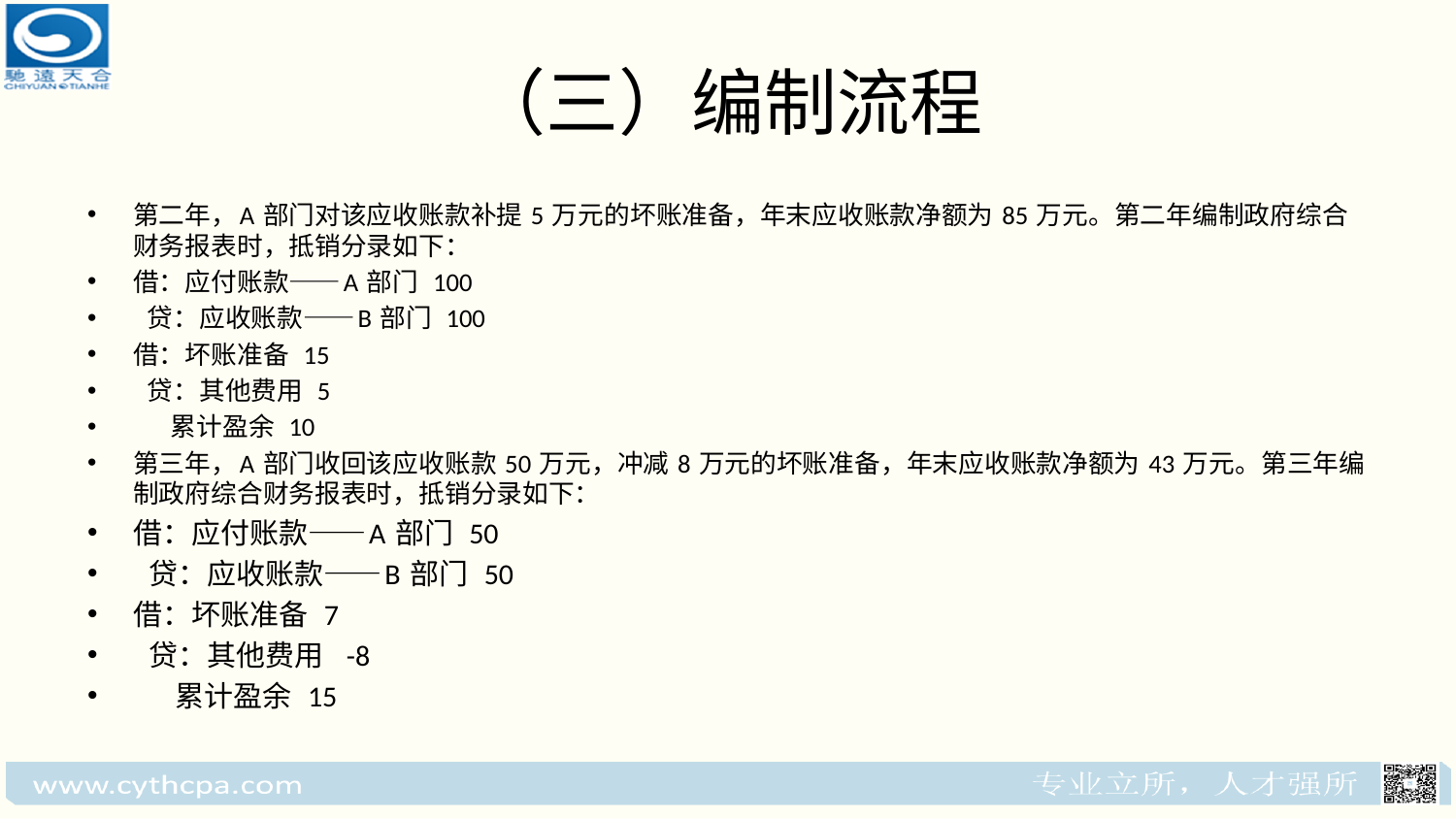

# （三）编制流程
第二年，A 部门对该应收账款补提 5 万元的坏账准备，年末应收账款净额为 85 万元。第二年编制政府综合财务报表时，抵销分录如下：
借：应付账款——A 部门  100
  贷：应收账款——B 部门  100
借：坏账准备  15
  贷：其他费用  5
      累计盈余  10
第三年，A 部门收回该应收账款 50 万元，冲减 8 万元的坏账准备，年末应收账款净额为 43 万元。第三年编制政府综合财务报表时，抵销分录如下：
借：应付账款——A 部门  50
  贷：应收账款——B 部门  50
借：坏账准备  7
  贷：其他费用   -8
      累计盈余  15